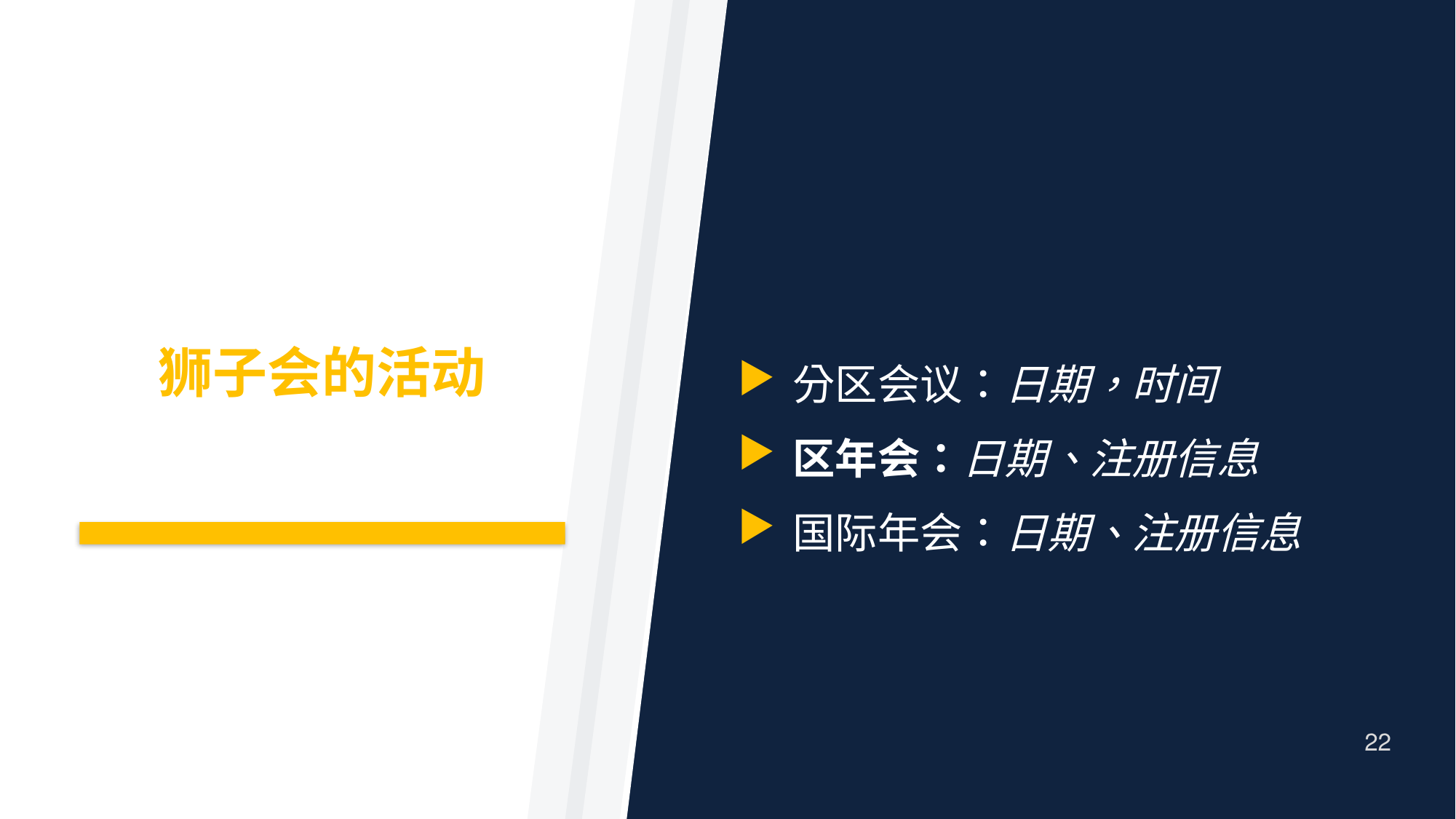

分区会议：日期，时间
区年会：日期、注册信息
国际年会：日期、注册信息
# 狮子会的活动